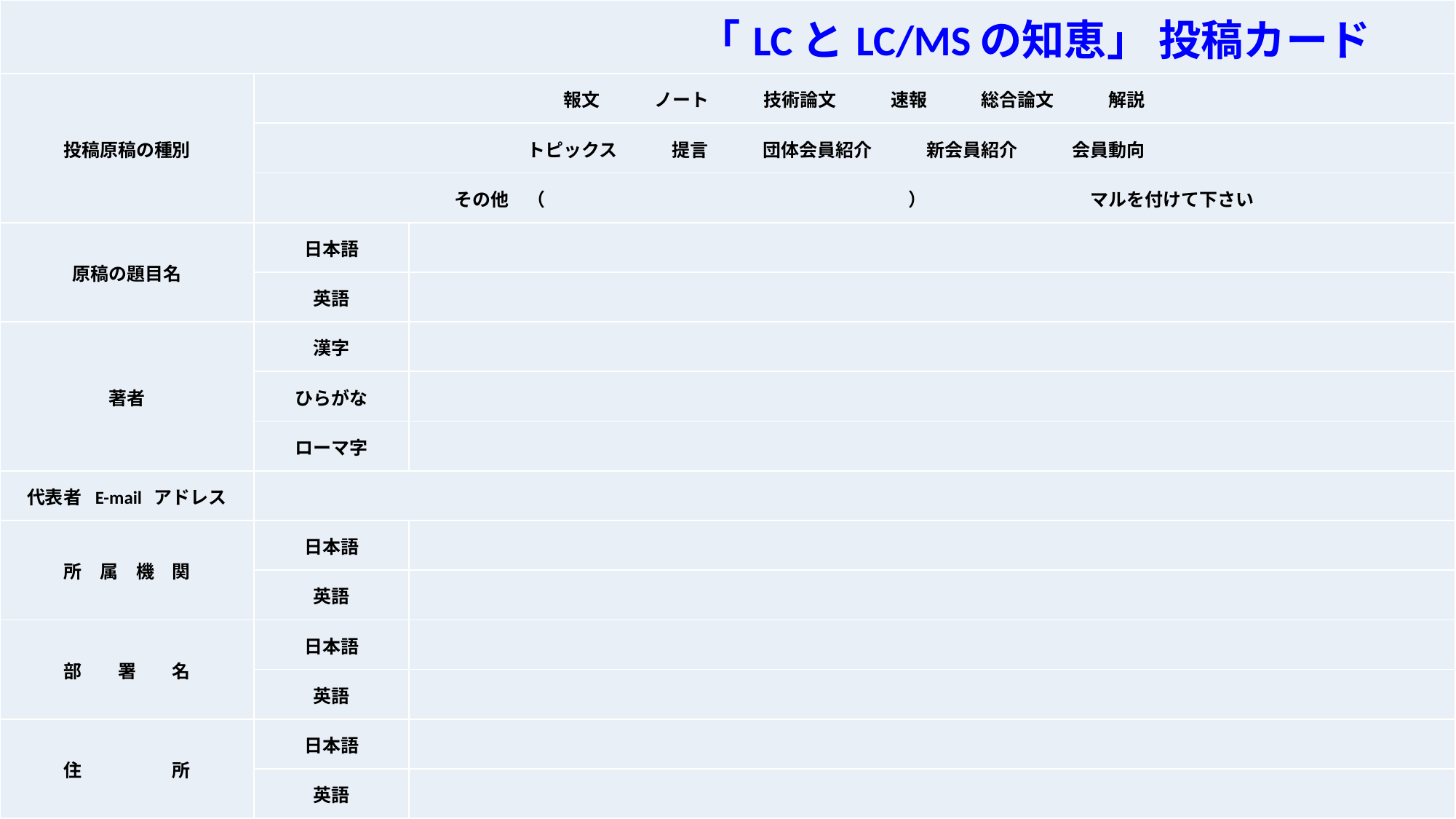

| 「LCとLC/MSの知恵」 投稿カード |  |  |
| --- | --- | --- |
| 投稿原稿の種別 | 報文　　　ノート　　　技術論文　　　速報　　　総合論文　　　解説 |  |
|  | トピックス　　　提言　　　団体会員紹介　　　新会員紹介　　　会員動向 |  |
|  | その他　（　　　　　　　　　　　　　　　　　　　　）　　　　　　　　　マルを付けて下さい |  |
| 原稿の題目名 | 日本語 |  |
|  | 英語 |  |
| 著者 | 漢字 |  |
|  | ひらがな |  |
|  | ローマ字 |  |
| 代表者 E-mail アドレス |  |  |
| 所　属　機　関 | 日本語 |  |
|  | 英語 |  |
| 部　　署　　名 | 日本語 |  |
|  | 英語 |  |
| 住　　　　　所 | 日本語 |  |
|  | 英語 |  |